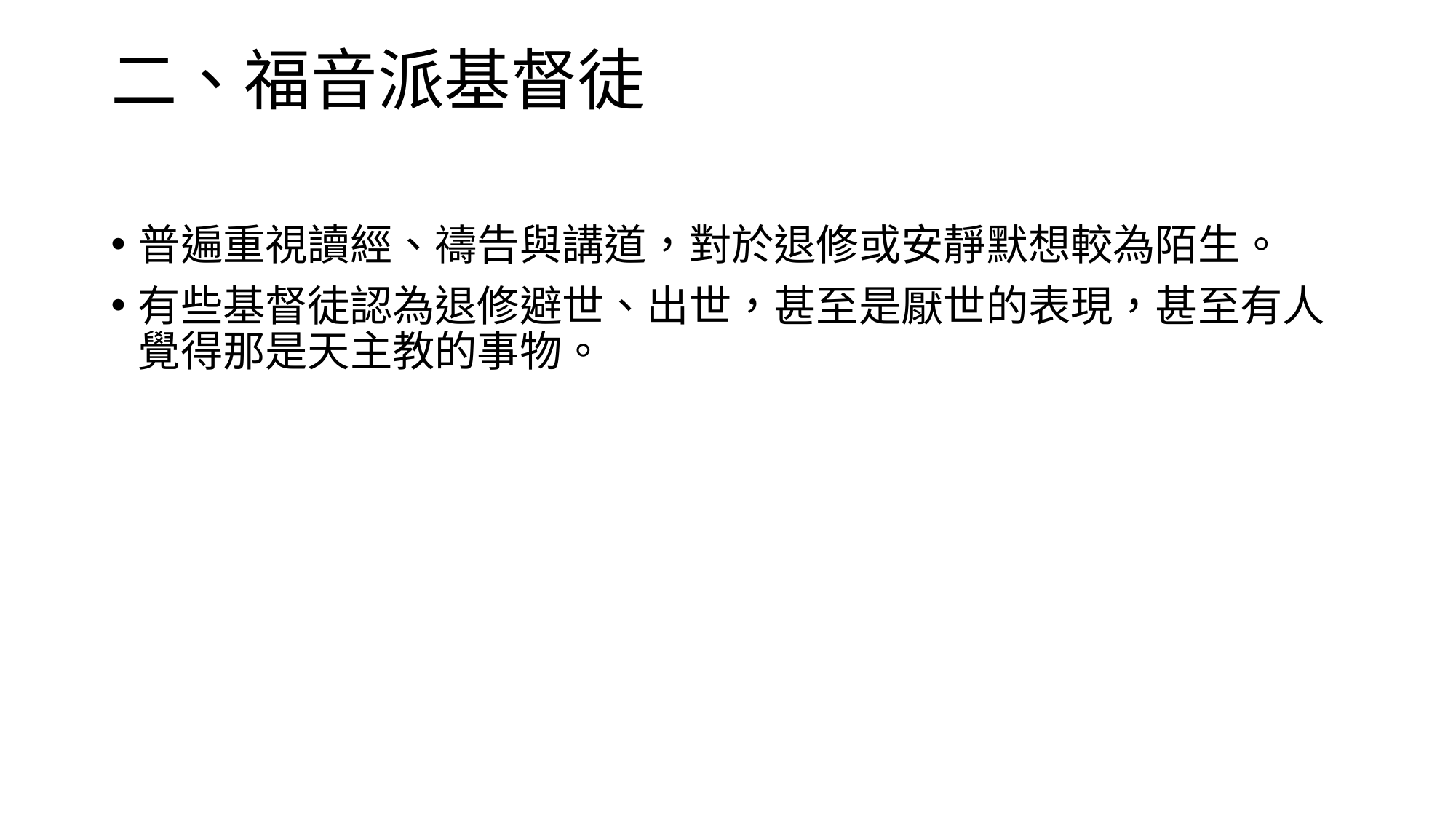

# 二、福音派基督徒
普遍重視讀經、禱告與講道，對於退修或安靜默想較為陌生。
有些基督徒認為退修避世、出世，甚至是厭世的表現，甚至有人覺得那是天主教的事物。